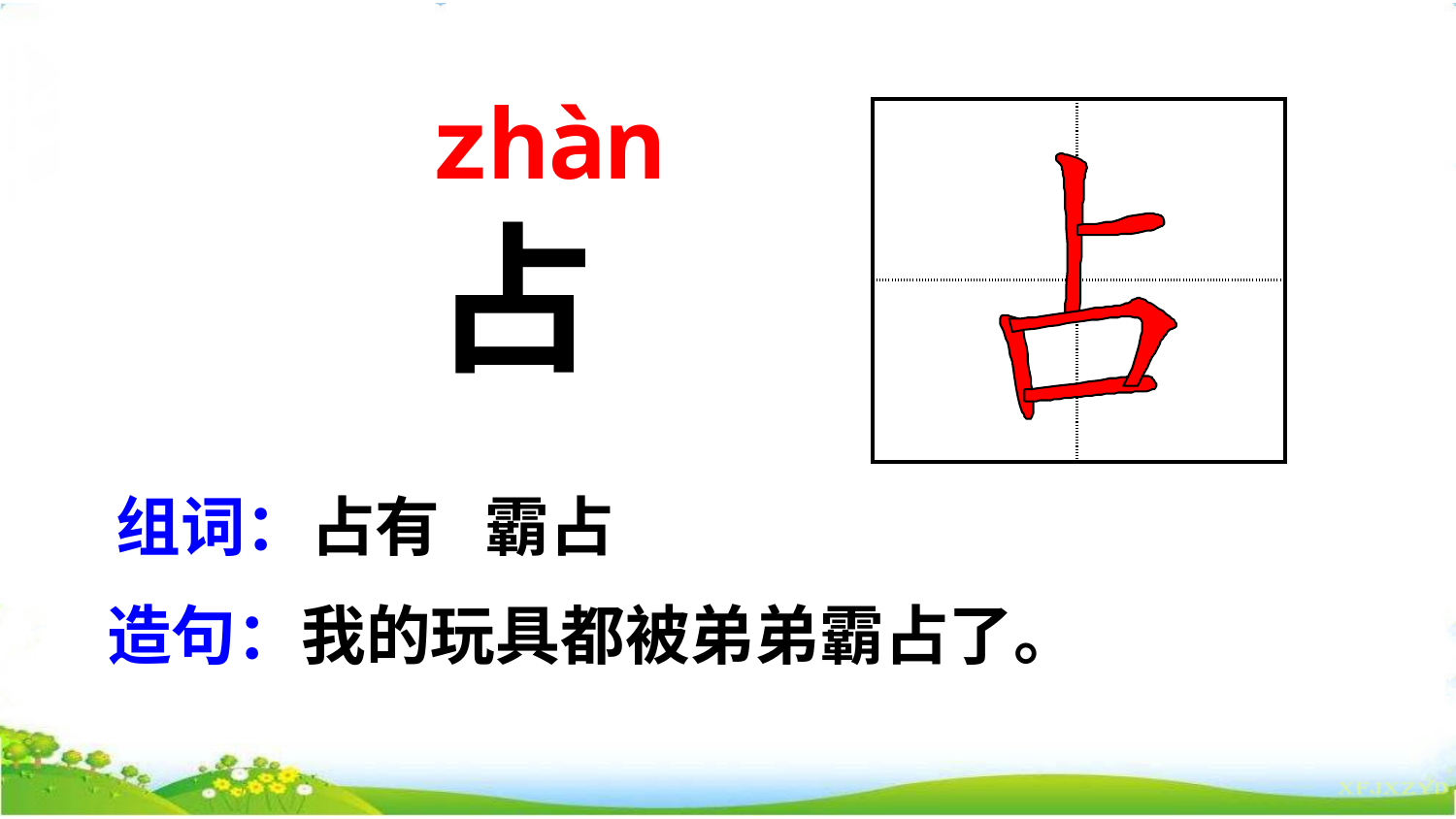

zhàn
|  |  |
| --- | --- |
|  |  |

占

组词：占有   霸占
造句：我的玩具都被弟弟霸占了。